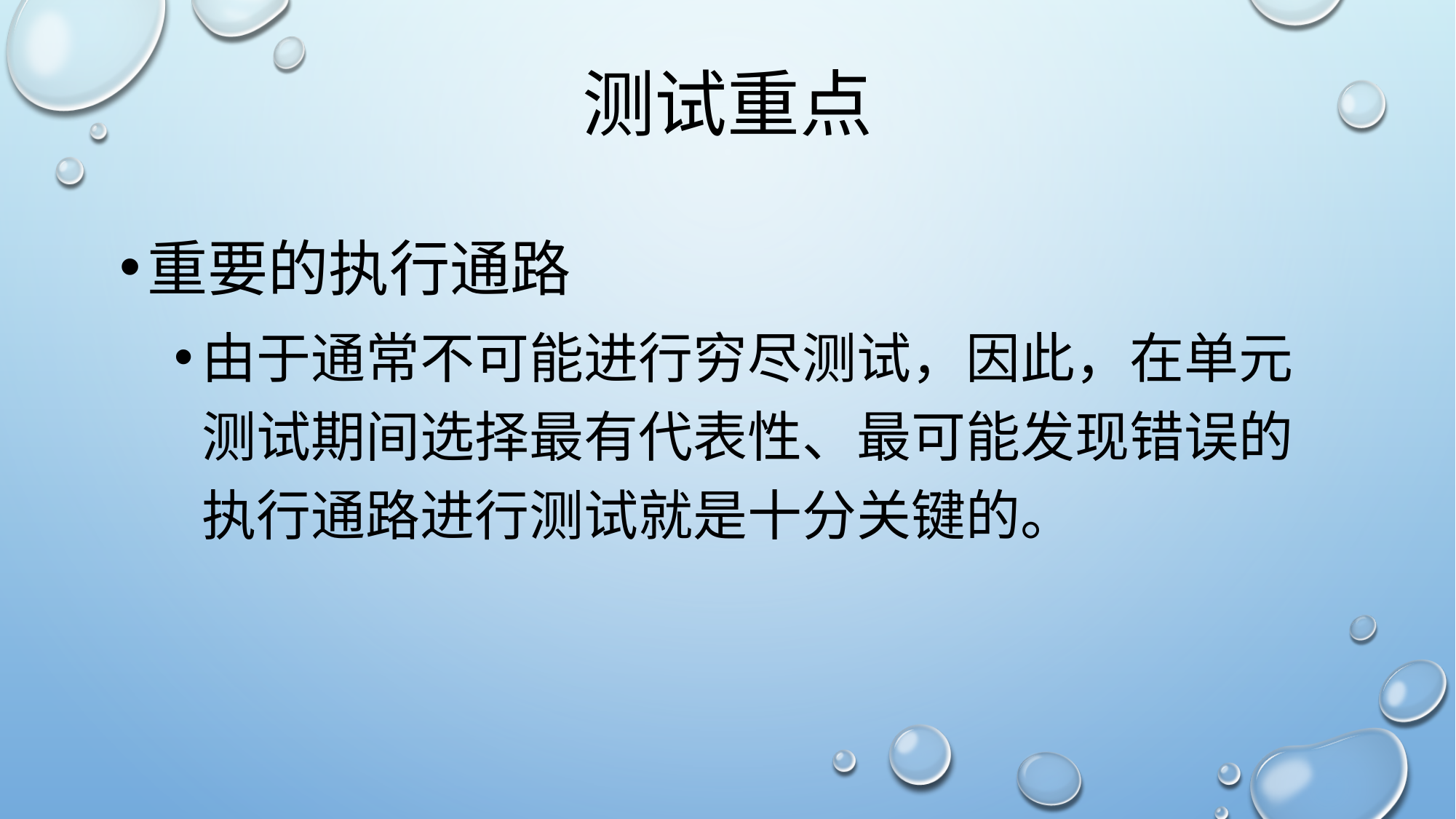

# 测试重点
重要的执行通路
由于通常不可能进行穷尽测试，因此，在单元测试期间选择最有代表性、最可能发现错误的执行通路进行测试就是十分关键的。